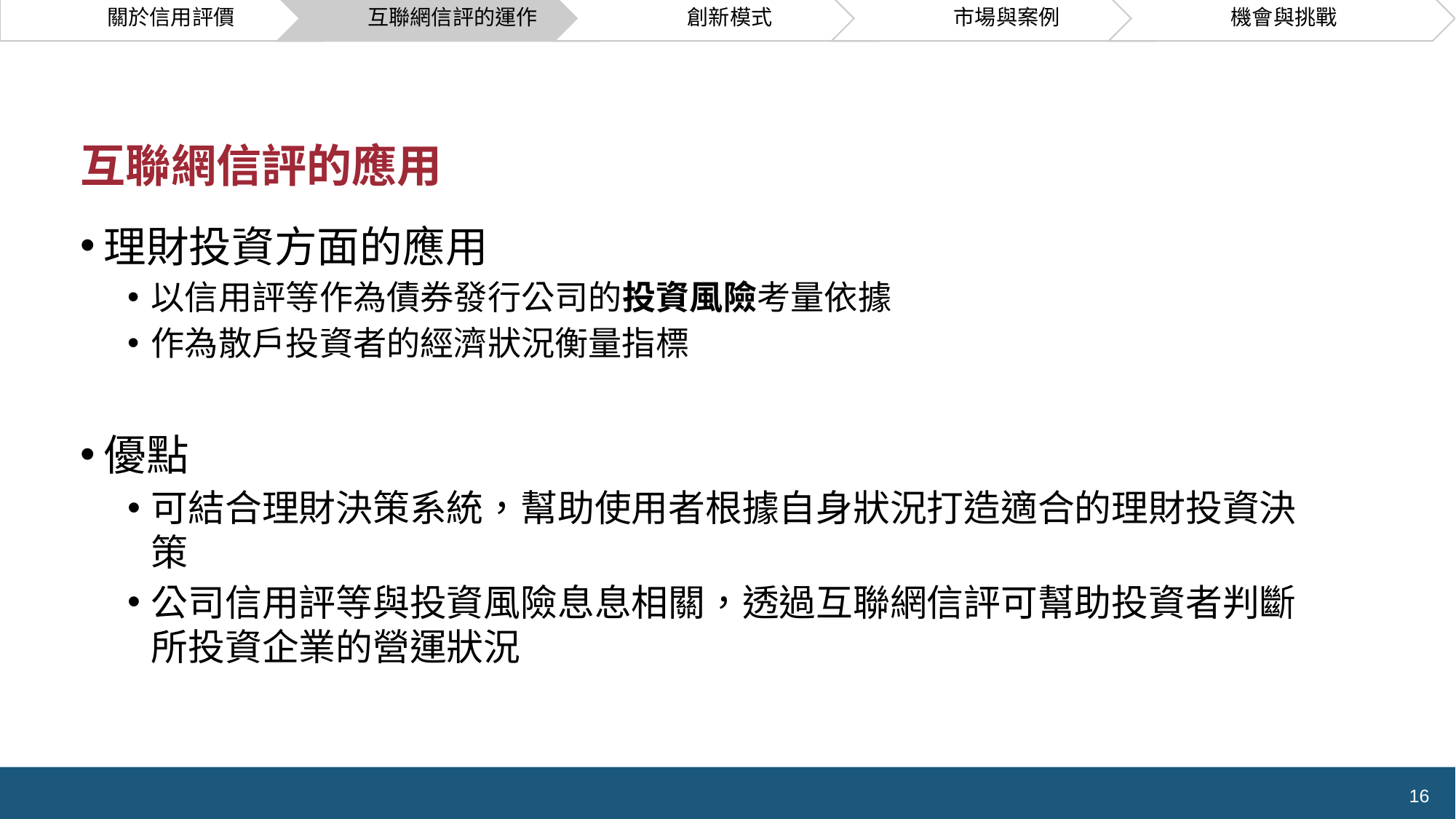

關於信用評價
互聯網信評的運作
創新模式
市場與案例
機會與挑戰
# 互聯網信評的應用
理財投資方面的應用
以信用評等作為債券發行公司的投資風險考量依據
作為散戶投資者的經濟狀況衡量指標

優點
可結合理財決策系統，幫助使用者根據自身狀況打造適合的理財投資決策
公司信用評等與投資風險息息相關，透過互聯網信評可幫助投資者判斷所投資企業的營運狀況
16